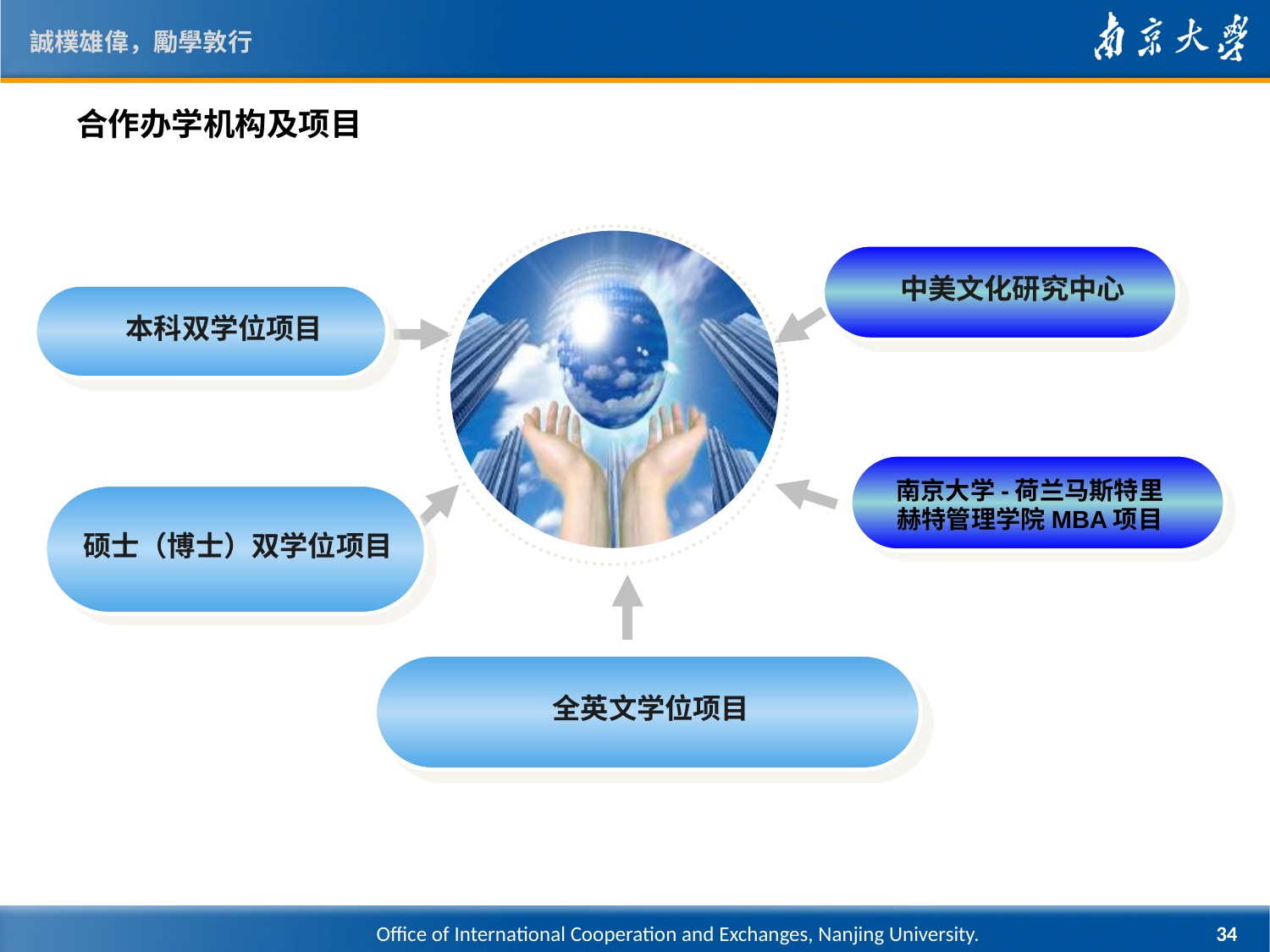

# 合作办学机构及项目

中美文化研究中心

本科双学位项目

南京大学-荷兰马斯特里赫特管理学院MBA项目

硕士（博士）双学位项目

全英文学位项目